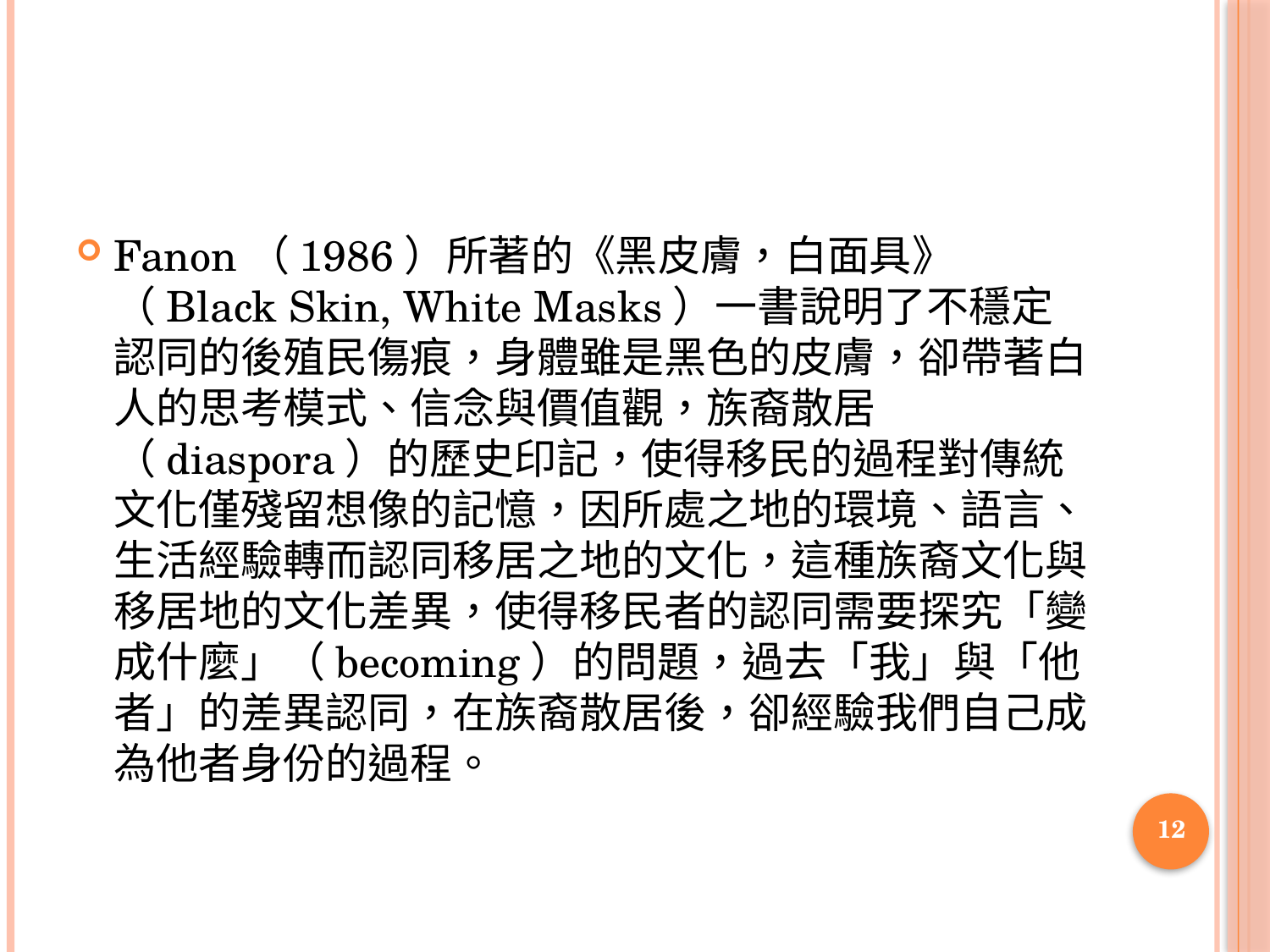

#
Fanon（1986）所著的《黑皮膚，白面具》（Black Skin, White Masks）一書說明了不穩定認同的後殖民傷痕，身體雖是黑色的皮膚，卻帶著白人的思考模式、信念與價值觀，族裔散居（diaspora）的歷史印記，使得移民的過程對傳統文化僅殘留想像的記憶，因所處之地的環境、語言、生活經驗轉而認同移居之地的文化，這種族裔文化與移居地的文化差異，使得移民者的認同需要探究「變成什麼」（becoming）的問題，過去「我」與「他者」的差異認同，在族裔散居後，卻經驗我們自己成為他者身份的過程。
12